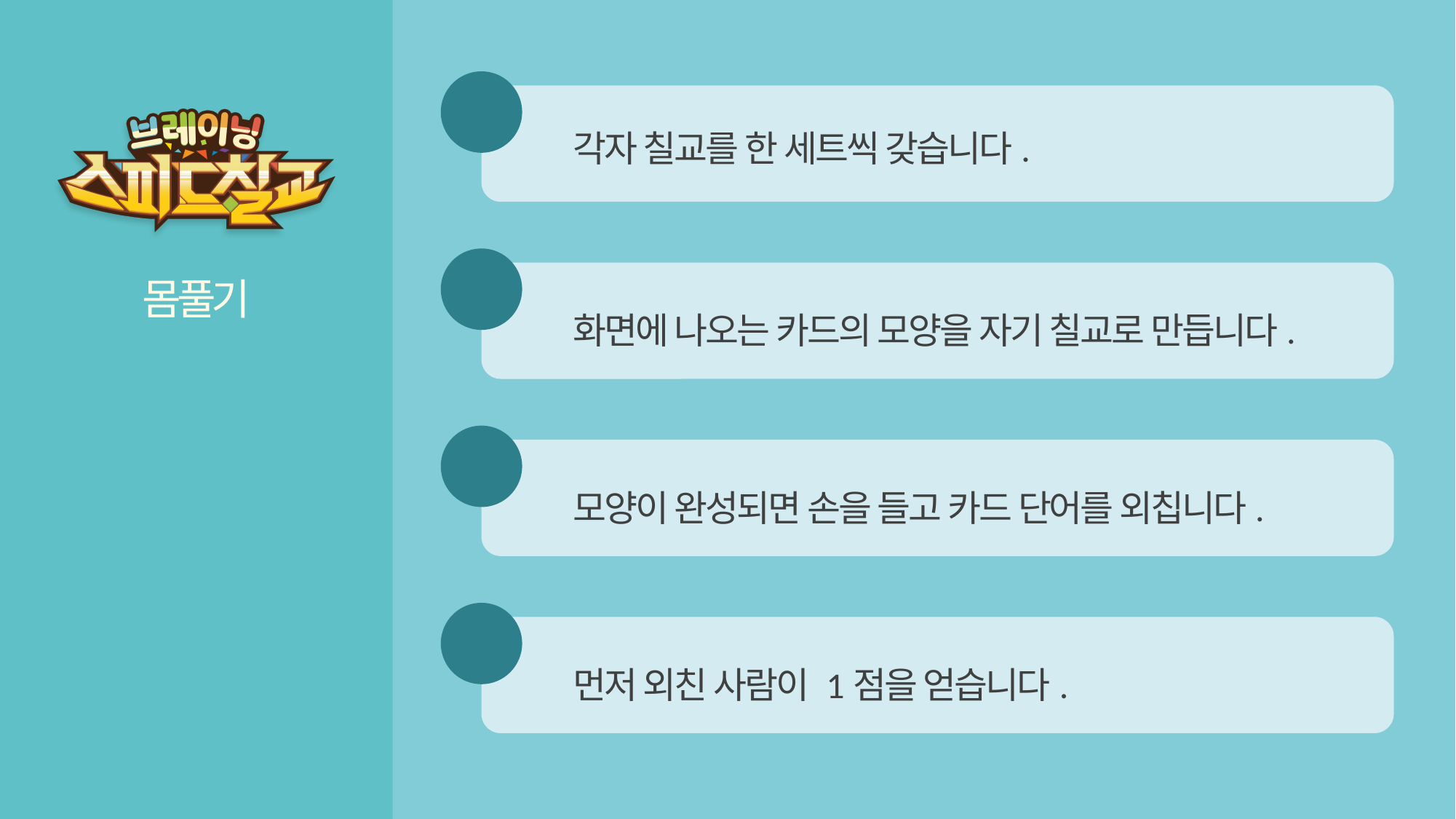

1
각자 칠교를 한 세트씩 갖습니다.
2
화면에 나오는 카드의 모양을 자기 칠교로 만듭니다.
# 몸풀기
게임 방법
3
모양이 완성되면 손을 들고 카드 단어를 외칩니다.
4
먼저 외친 사람이 1점을 얻습니다.